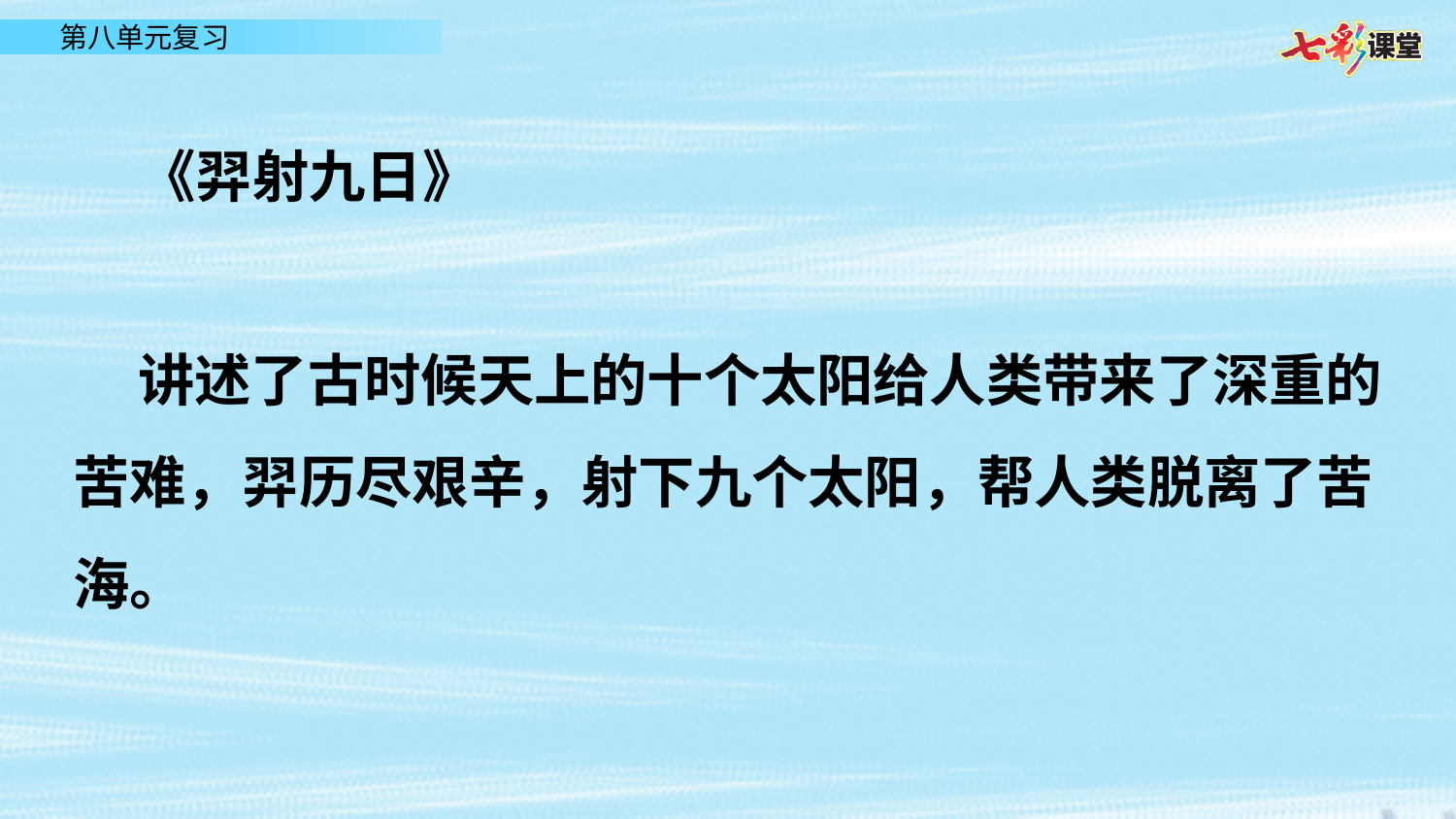

《羿射九日》

    讲述了古时候天上的十个太阳给人类带来了深重的苦难，羿历尽艰辛，射下九个太阳，帮人类脱离了苦海。